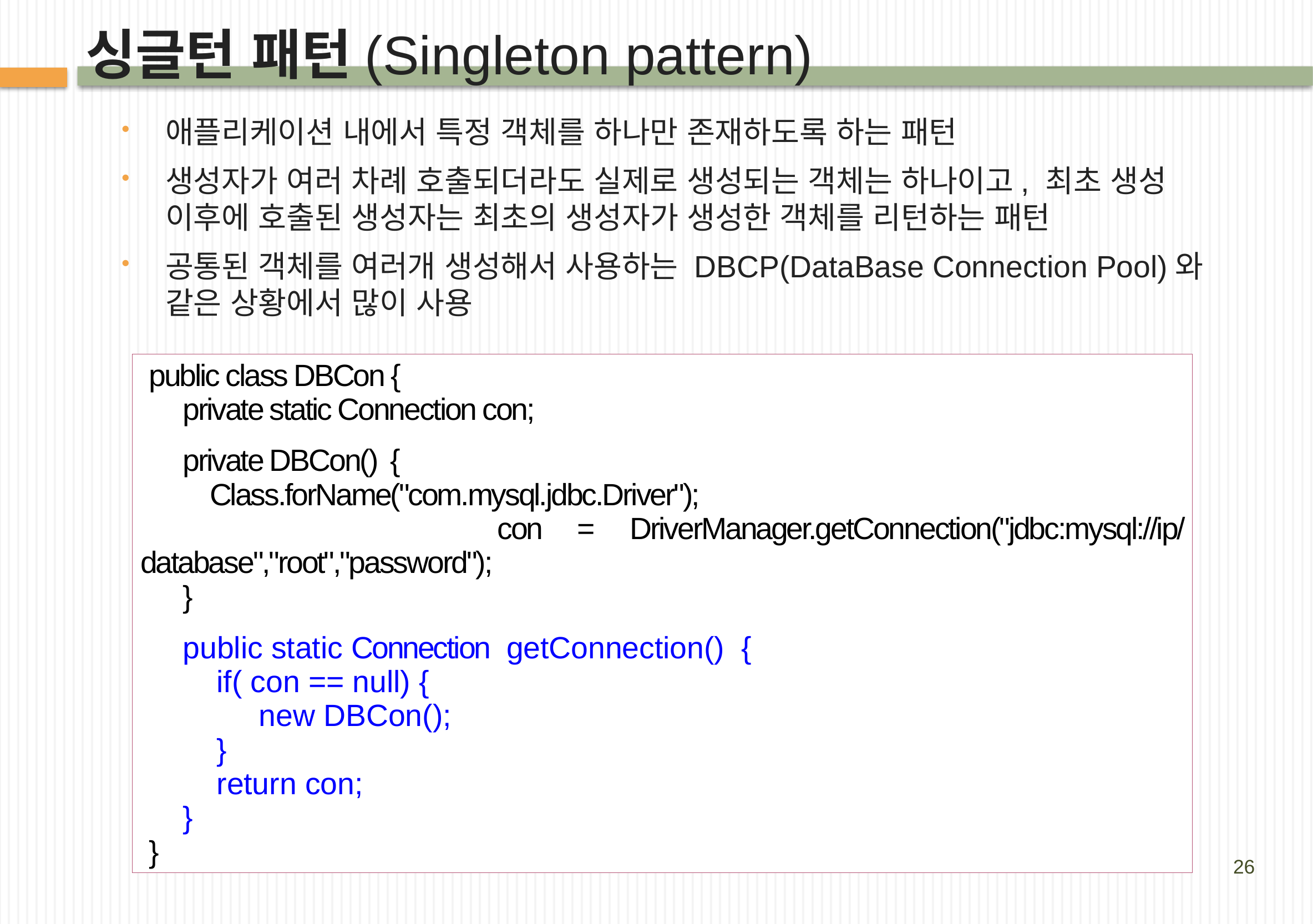

# 싱글턴 패턴(Singleton pattern)
애플리케이션 내에서 특정 객체를 하나만 존재하도록 하는 패턴
생성자가 여러 차례 호출되더라도 실제로 생성되는 객체는 하나이고, 최초 생성 이후에 호출된 생성자는 최초의 생성자가 생성한 객체를 리턴하는 패턴
공통된 객체를 여러개 생성해서 사용하는 DBCP(DataBase Connection Pool)와 같은 상황에서 많이 사용

 public class DBCon {
      private static Connection con;
      private DBCon()  {
          Class.forName("com.mysql.jdbc.Driver");
          con = DriverManager.getConnection("jdbc:mysql://ip/database","root","password");
      }
     public static Connection  getConnection()  {
         if( con == null) {
              new DBCon();
         }
         return con;
     }
 }
public class Singleton{
	private static Singleton uniqueInstance;
	private Singleton(){}
	public static synchronized Singleton getInstance(){
		if(uniqueInstance == null){
			uniqueInstance = new Singleton();
		}
		return uniqueInstance;
	}
}
26